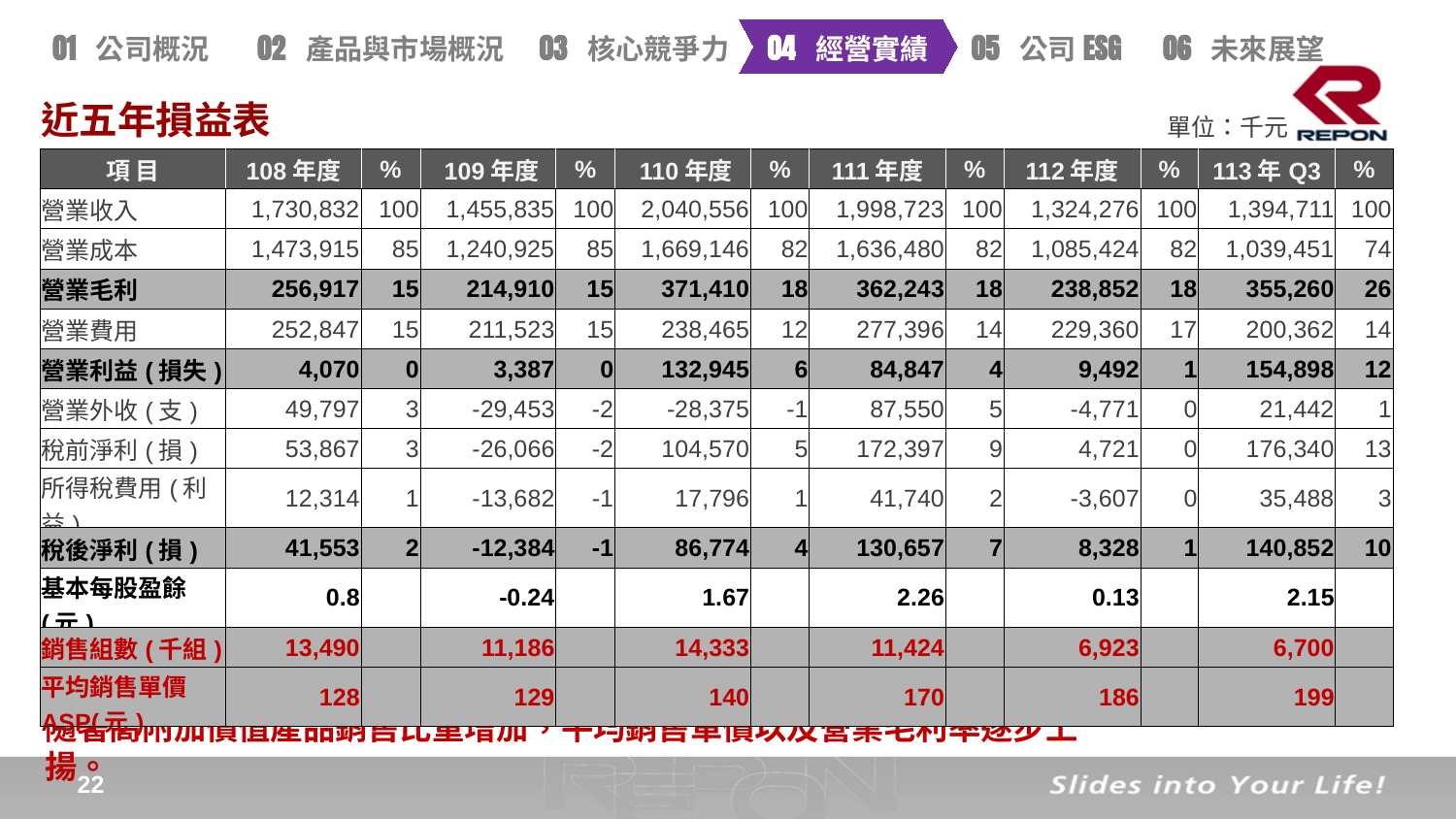

近五年損益表
單位：千元
| 項 目 | 108年度 | % | 109年度 | % | 110年度 | % | 111年度 | % | 112年度 | % | 113年Q3 | % |
| --- | --- | --- | --- | --- | --- | --- | --- | --- | --- | --- | --- | --- |
| 營業收入 | 1,730,832 | 100 | 1,455,835 | 100 | 2,040,556 | 100 | 1,998,723 | 100 | 1,324,276 | 100 | 1,394,711 | 100 |
| 營業成本 | 1,473,915 | 85 | 1,240,925 | 85 | 1,669,146 | 82 | 1,636,480 | 82 | 1,085,424 | 82 | 1,039,451 | 74 |
| 營業毛利 | 256,917 | 15 | 214,910 | 15 | 371,410 | 18 | 362,243 | 18 | 238,852 | 18 | 355,260 | 26 |
| 營業費用 | 252,847 | 15 | 211,523 | 15 | 238,465 | 12 | 277,396 | 14 | 229,360 | 17 | 200,362 | 14 |
| 營業利益(損失) | 4,070 | 0 | 3,387 | 0 | 132,945 | 6 | 84,847 | 4 | 9,492 | 1 | 154,898 | 12 |
| 營業外收(支) | 49,797 | 3 | -29,453 | -2 | -28,375 | -1 | 87,550 | 5 | -4,771 | 0 | 21,442 | 1 |
| 稅前淨利(損) | 53,867 | 3 | -26,066 | -2 | 104,570 | 5 | 172,397 | 9 | 4,721 | 0 | 176,340 | 13 |
| 所得稅費用(利益) | 12,314 | 1 | -13,682 | -1 | 17,796 | 1 | 41,740 | 2 | -3,607 | 0 | 35,488 | 3 |
| 稅後淨利(損) | 41,553 | 2 | -12,384 | -1 | 86,774 | 4 | 130,657 | 7 | 8,328 | 1 | 140,852 | 10 |
| 基本每股盈餘(元) | 0.8 |  | -0.24 |  | 1.67 |  | 2.26 |  | 0.13 |  | 2.15 |  |
| 銷售組數(千組) | 13,490 |  | 11,186 |  | 14,333 |  | 11,424 |  | 6,923 |  | 6,700 |  |
| 平均銷售單價ASP(元) | 128 |  | 129 |  | 140 |  | 170 |  | 186 |  | 199 |  |

隨著高附加價值產品銷售比重增加，平均銷售單價以及營業毛利率逐步上揚。
22